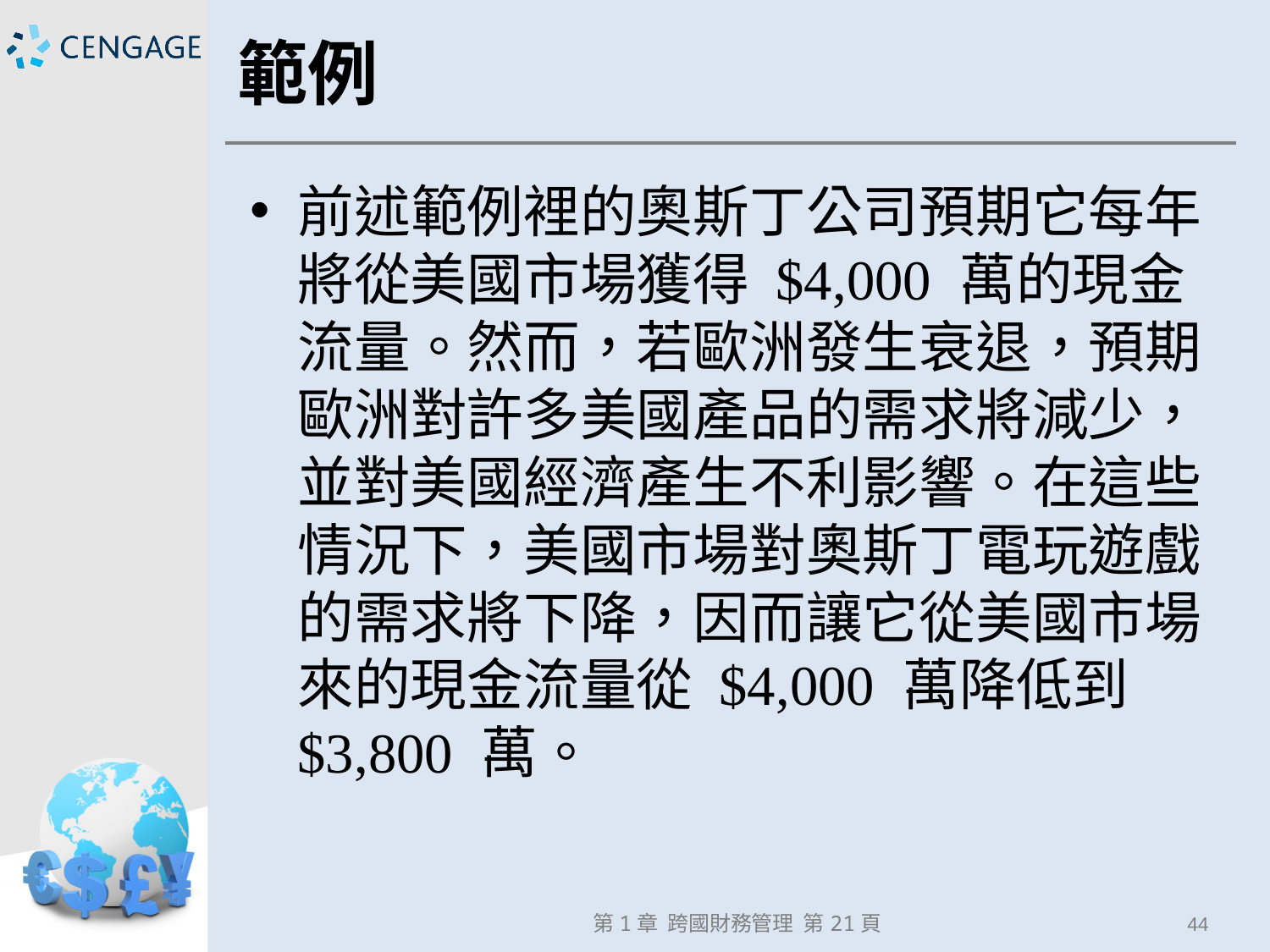

# 範例
前述範例裡的奧斯丁公司預期它每年將從美國市場獲得 $4,000 萬的現金流量。然而，若歐洲發生衰退，預期歐洲對許多美國產品的需求將減少，並對美國經濟產生不利影響。在這些情況下，美國市場對奧斯丁電玩遊戲的需求將下降，因而讓它從美國市場來的現金流量從 $4,000 萬降低到 $3,800 萬。
第1章  跨國財務管理  第21頁
44